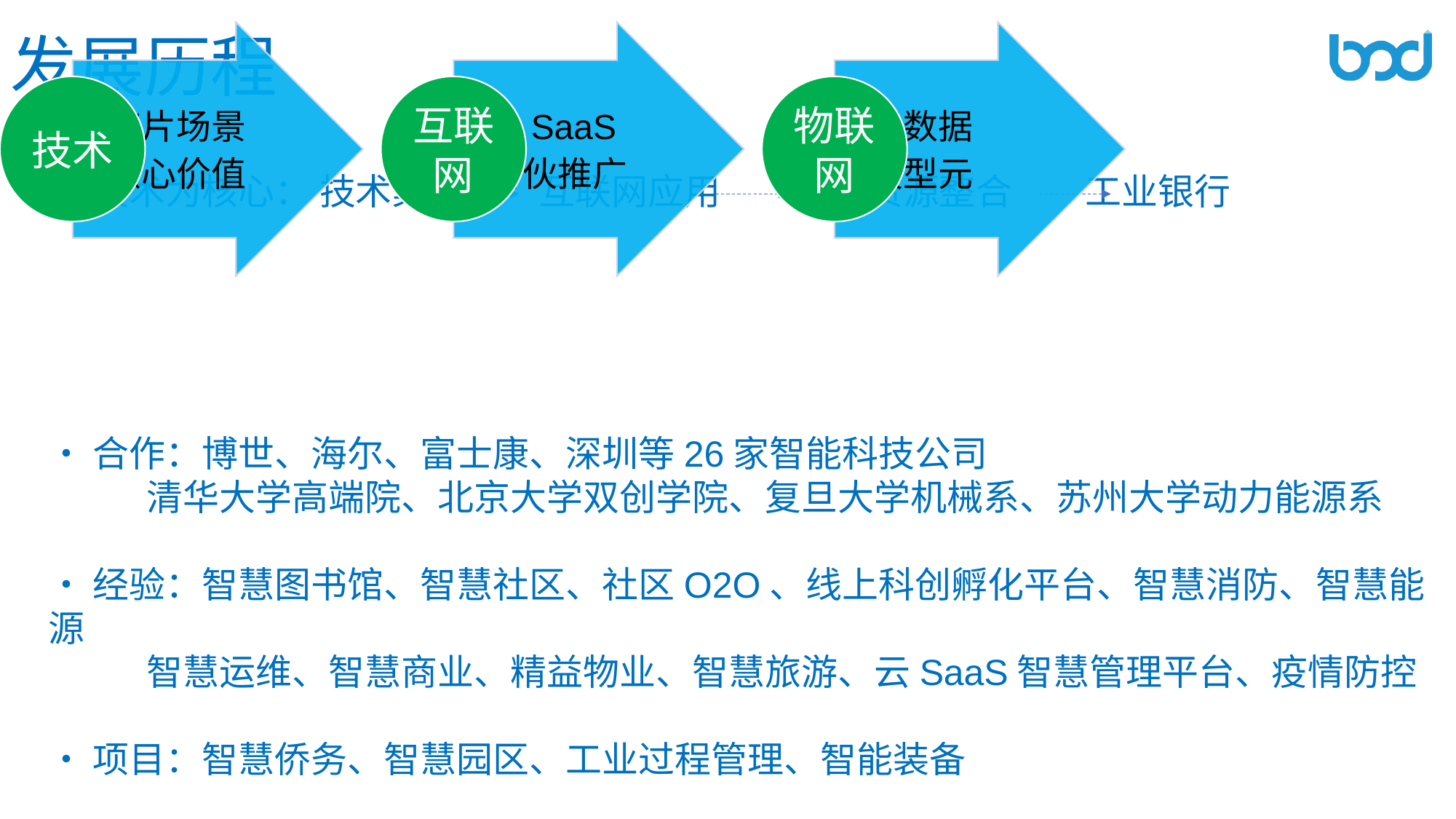

发展历程
•技术为核心： 技术集成         互联网应用         生态资源整合         工业银行

•合作：博世、海尔、富士康、深圳等26家智能科技公司
           清华大学高端院、北京大学双创学院、复旦大学机械系、苏州大学动力能源系

•经验：智慧图书馆、智慧社区、社区O2O、线上科创孵化平台、智慧消防、智慧能源
           智慧运维、智慧商业、精益物业、智慧旅游、云SaaS智慧管理平台、疫情防控

•项目：智慧侨务、智慧园区、工业过程管理、智能装备
碎片场景
核心价值
技术
云SaaS
合伙推广
互联网
大数据
模型元
物联网